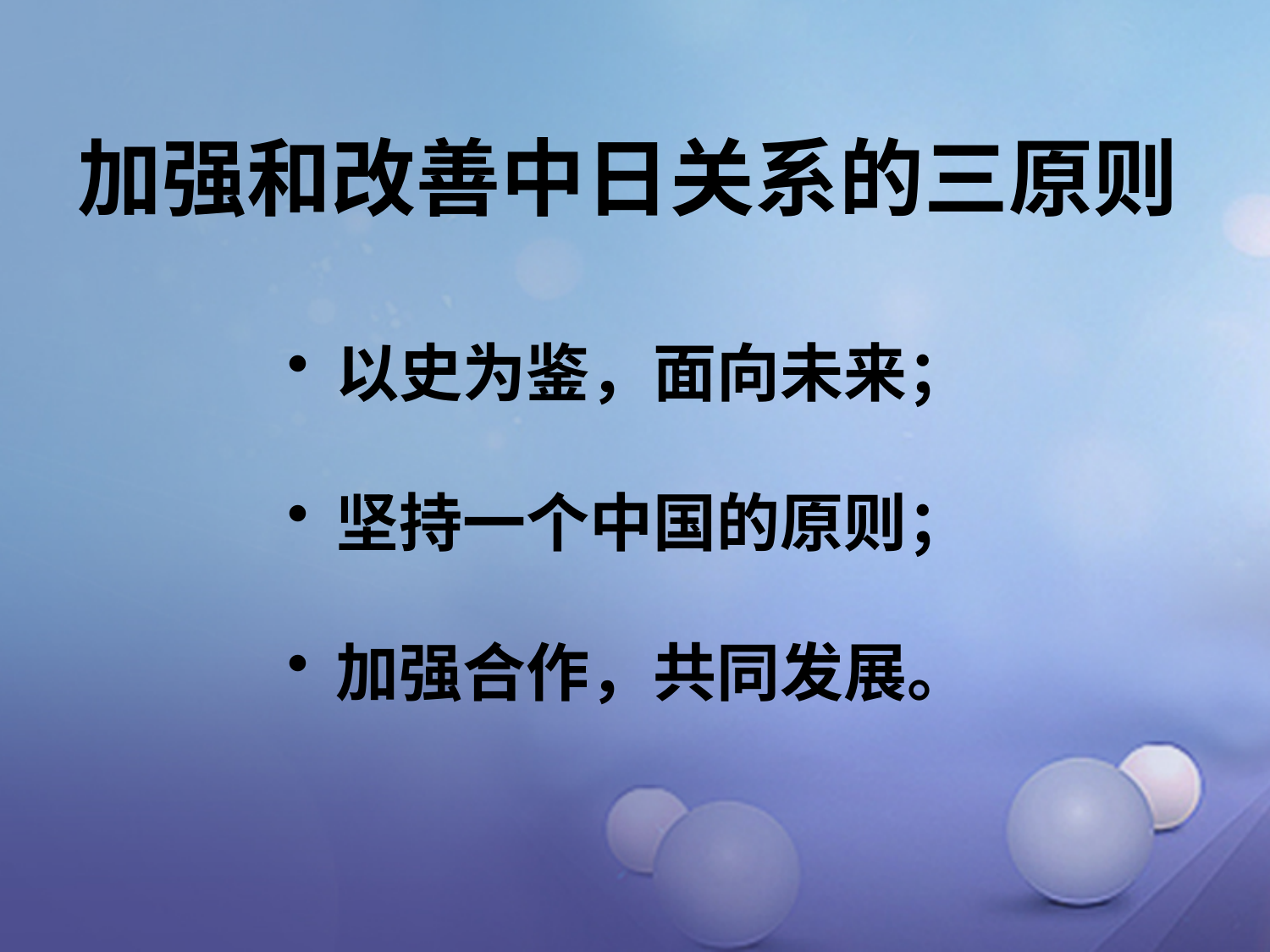

# 加强和改善中日关系的三原则
以史为鉴，面向未来；
坚持一个中国的原则；
加强合作，共同发展。